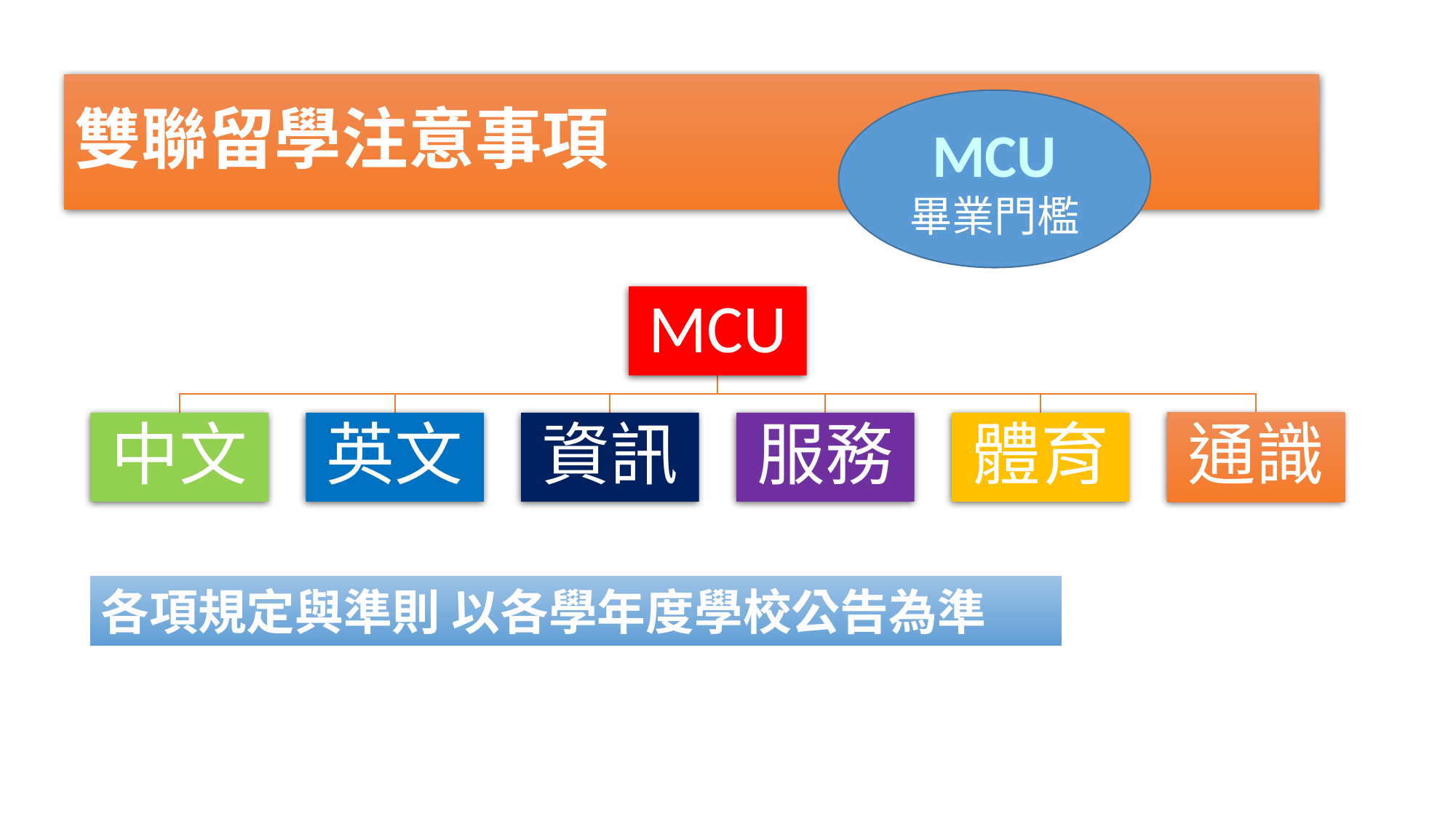

# 雙聯留學注意事項
MCU
畢業門檻
MCU
中文
英文
資訊
服務
體育
通識

各項規定與準則 以各學年度學校公告為準